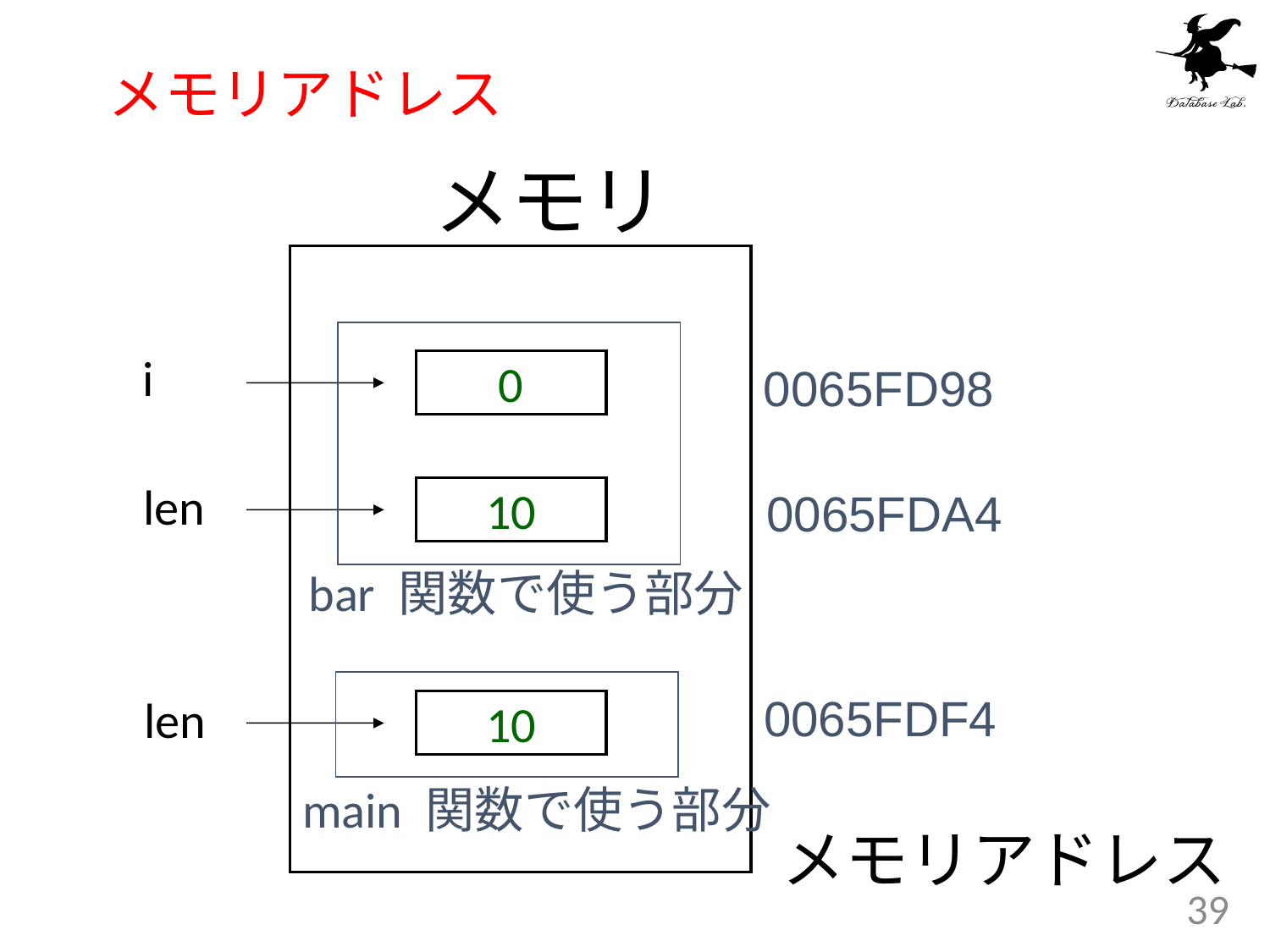

# メモリアドレス
メモリ

i
0
0065FD98

len
0065FDA4
10

bar 関数で使う部分

0065FDF4
len
10

main 関数で使う部分
メモリアドレス
39